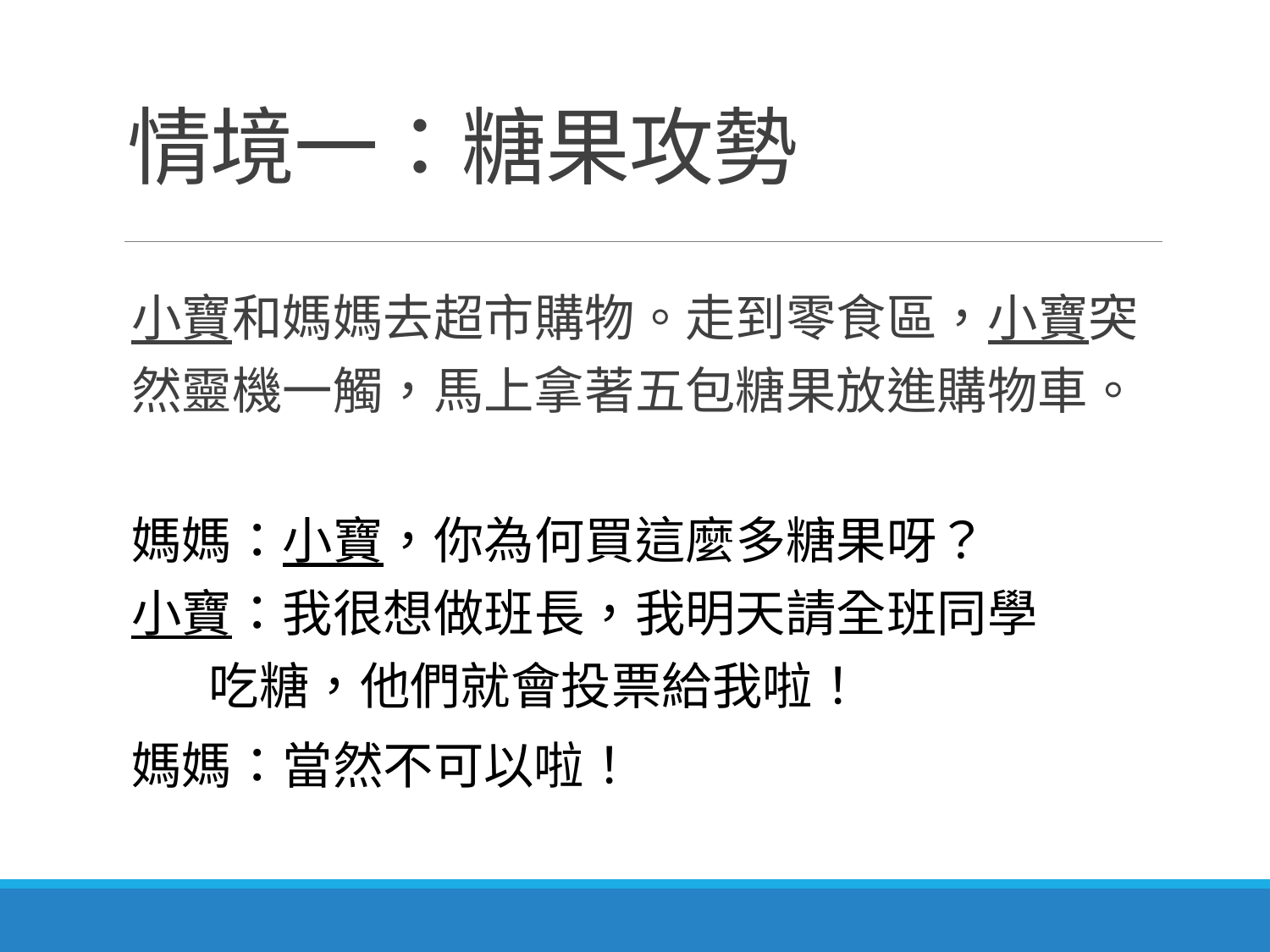

# 情境一：糖果攻勢
小寶和媽媽去超市購物。走到零食區，小寶突然靈機一觸，馬上拿著五包糖果放進購物車。

媽媽：小寶，你為何買這麼多糖果呀？
小寶：我很想做班長，我明天請全班同學
     吃糖，他們就會投票給我啦！
媽媽：當然不可以啦！